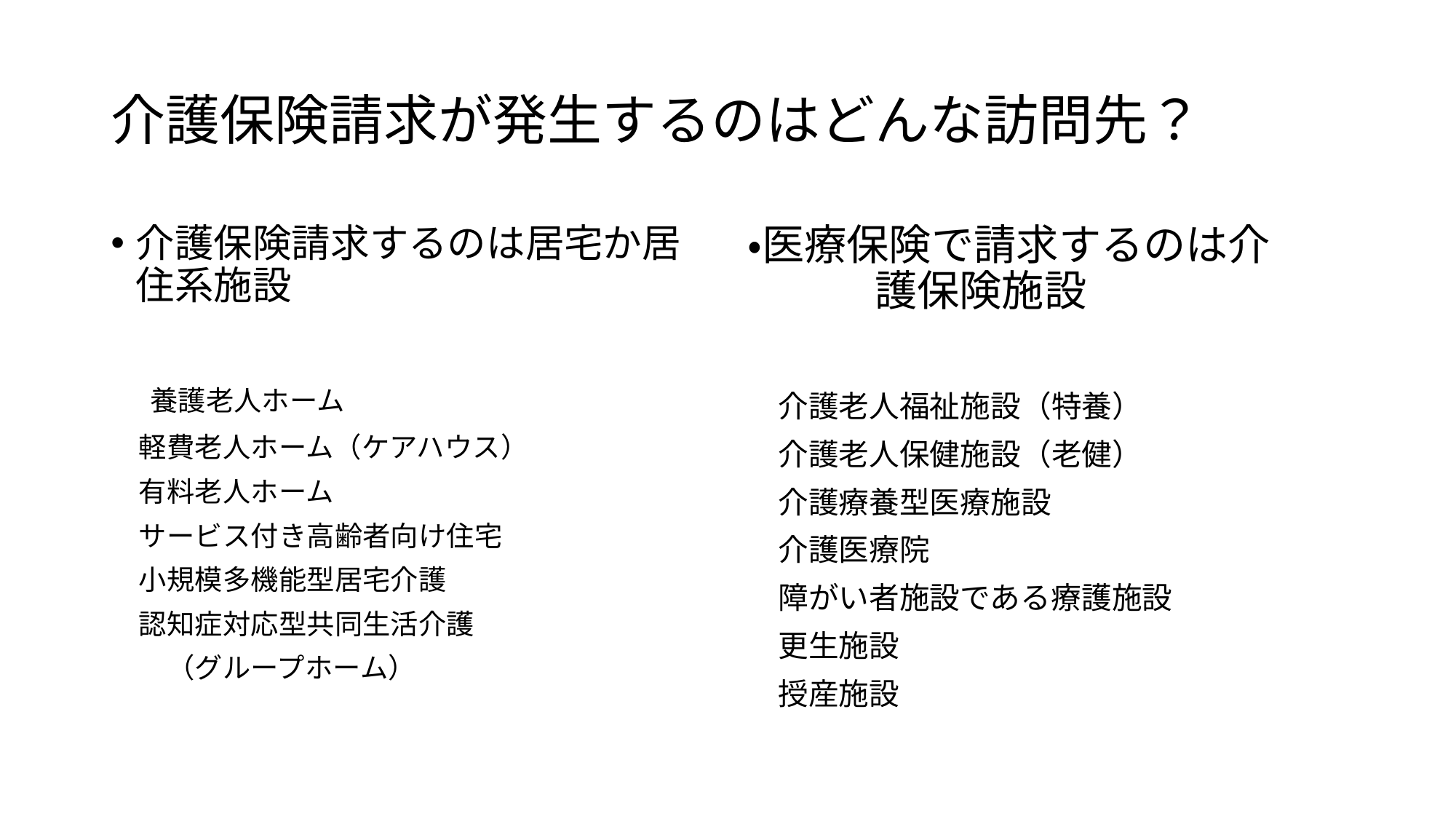

# 介護保険請求が発生するのはどんな訪問先？
介護保険請求するのは居宅か居住系施設

　養護老人ホーム
　軽費老人ホーム（ケアハウス）
　有料老人ホーム
　サービス付き高齢者向け住宅
　小規模多機能型居宅介護
　認知症対応型共同生活介護
　　（グループホーム）

・医療保険で請求するのは介　　　　護保険施設

　介護老人福祉施設（特養）
　介護老人保健施設（老健）
　介護療養型医療施設
　介護医療院
　障がい者施設である療護施設
　更生施設
　授産施設